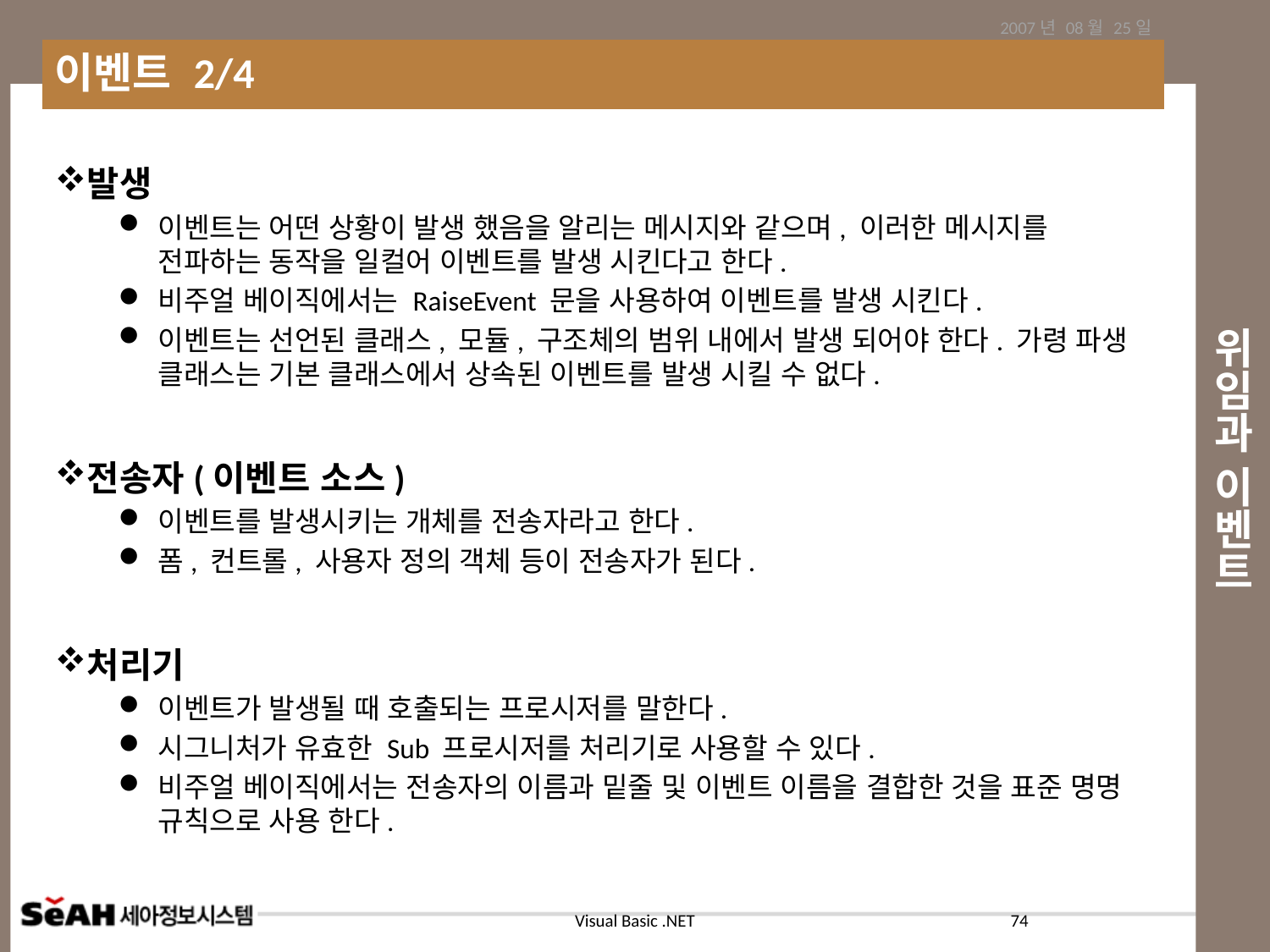

2007년 08월 25일
이벤트 2/4
# 위임과 이벤트

발생
이벤트는 어떤 상황이 발생 했음을 알리는 메시지와 같으며, 이러한 메시지를 전파하는 동작을 일컬어 이벤트를 발생 시킨다고 한다.
비주얼 베이직에서는 RaiseEvent 문을 사용하여 이벤트를 발생 시킨다.
이벤트는 선언된 클래스, 모듈, 구조체의 범위 내에서 발생 되어야 한다. 가령 파생 클래스는 기본 클래스에서 상속된 이벤트를 발생 시킬 수 없다.

전송자(이벤트 소스)
이벤트를 발생시키는 개체를 전송자라고 한다.
폼, 컨트롤, 사용자 정의 객체 등이 전송자가 된다.

처리기
이벤트가 발생될 때 호출되는 프로시저를 말한다.
시그니처가 유효한 Sub 프로시저를 처리기로 사용할 수 있다.
비주얼 베이직에서는 전송자의 이름과 밑줄 및 이벤트 이름을 결합한 것을 표준 명명 규칙으로 사용 한다.
74
Visual Basic .NET